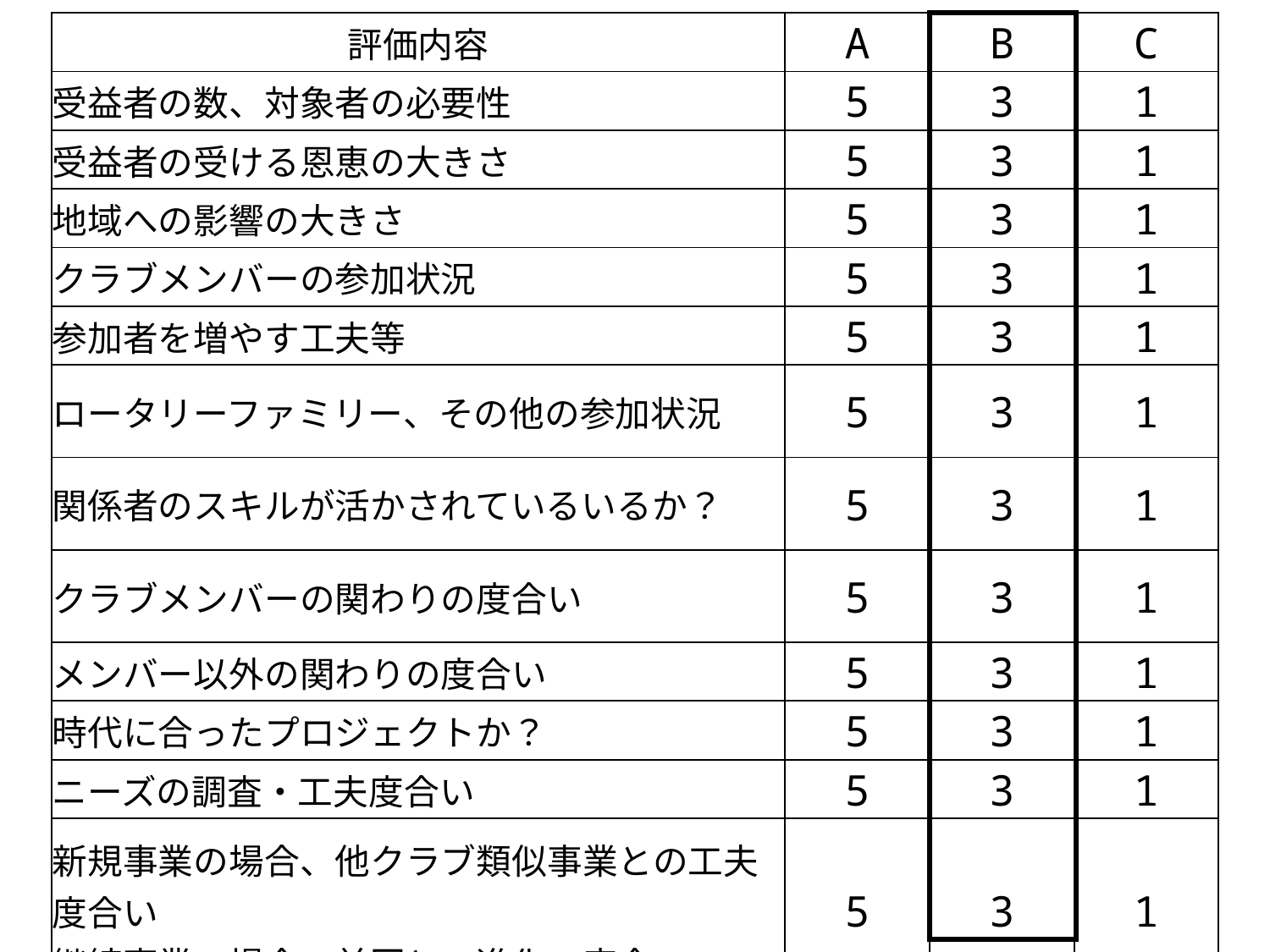

| 評価内容 | A | B | C |
| --- | --- | --- | --- |
| 受益者の数、対象者の必要性 | 5 | 3 | 1 |
| 受益者の受ける恩恵の大きさ | 5 | 3 | 1 |
| 地域への影響の大きさ | 5 | 3 | 1 |
| クラブメンバーの参加状況 | 5 | 3 | 1 |
| 参加者を増やす工夫等 | 5 | 3 | 1 |
| ロータリーファミリー、その他の参加状況 | 5 | 3 | 1 |
| 関係者のスキルが活かされているいるか？ | 5 | 3 | 1 |
| クラブメンバーの関わりの度合い | 5 | 3 | 1 |
| メンバー以外の関わりの度合い | 5 | 3 | 1 |
| 時代に合ったプロジェクトか？ | 5 | 3 | 1 |
| ニーズの調査・工夫度合い | 5 | 3 | 1 |
| 新規事業の場合、他クラブ類似事業との工夫度合い 継続事業の場合、前回との進化の度合い | 5 | 3 | 1 |